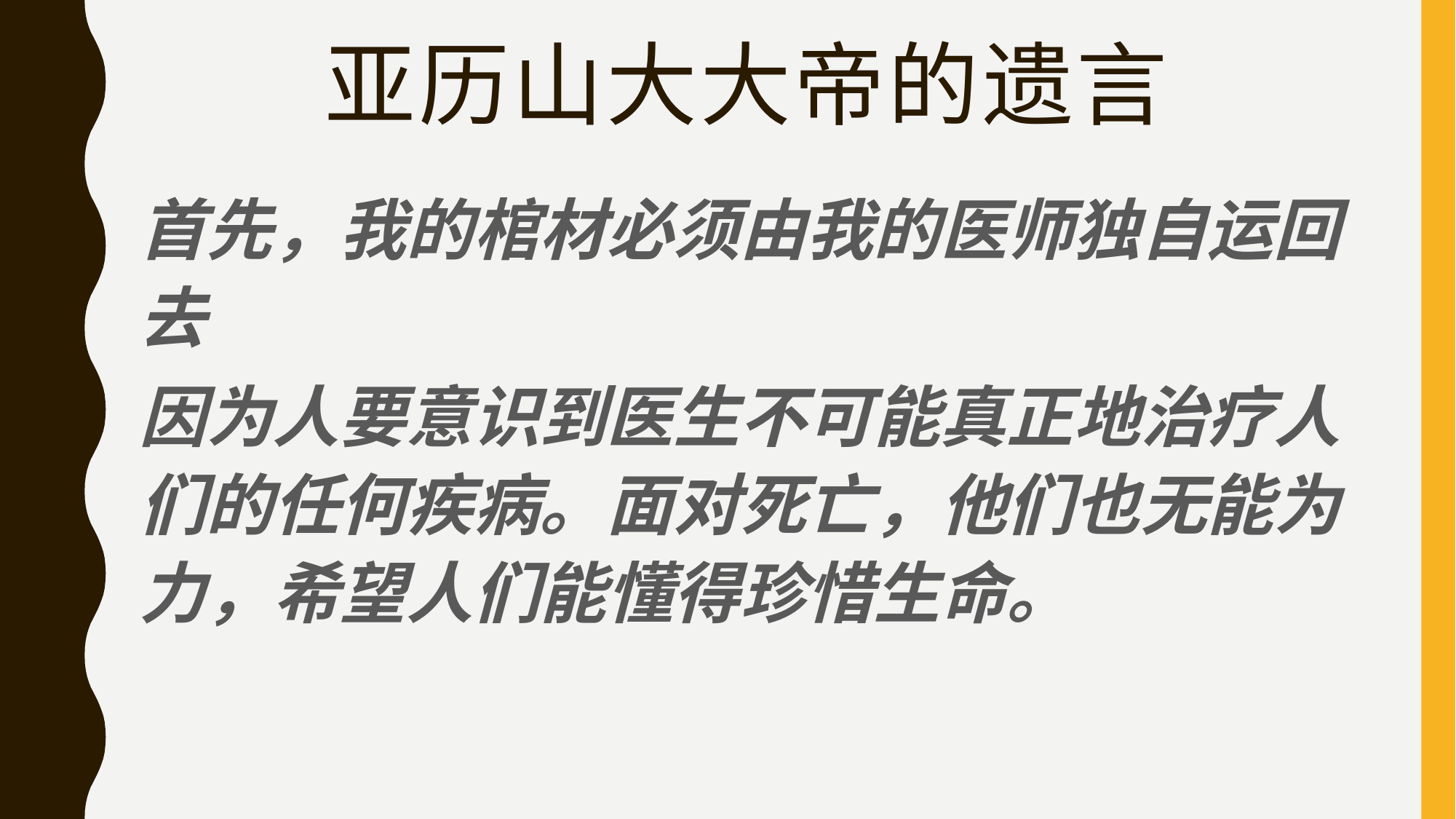

# 亚历山大大帝的遗言
首先，我的棺材必须由我的医师独自运回去
因为人要意识到医生不可能真正地治疗人们的任何疾病。面对死亡，他们也无能为力，希望人们能懂得珍惜生命。